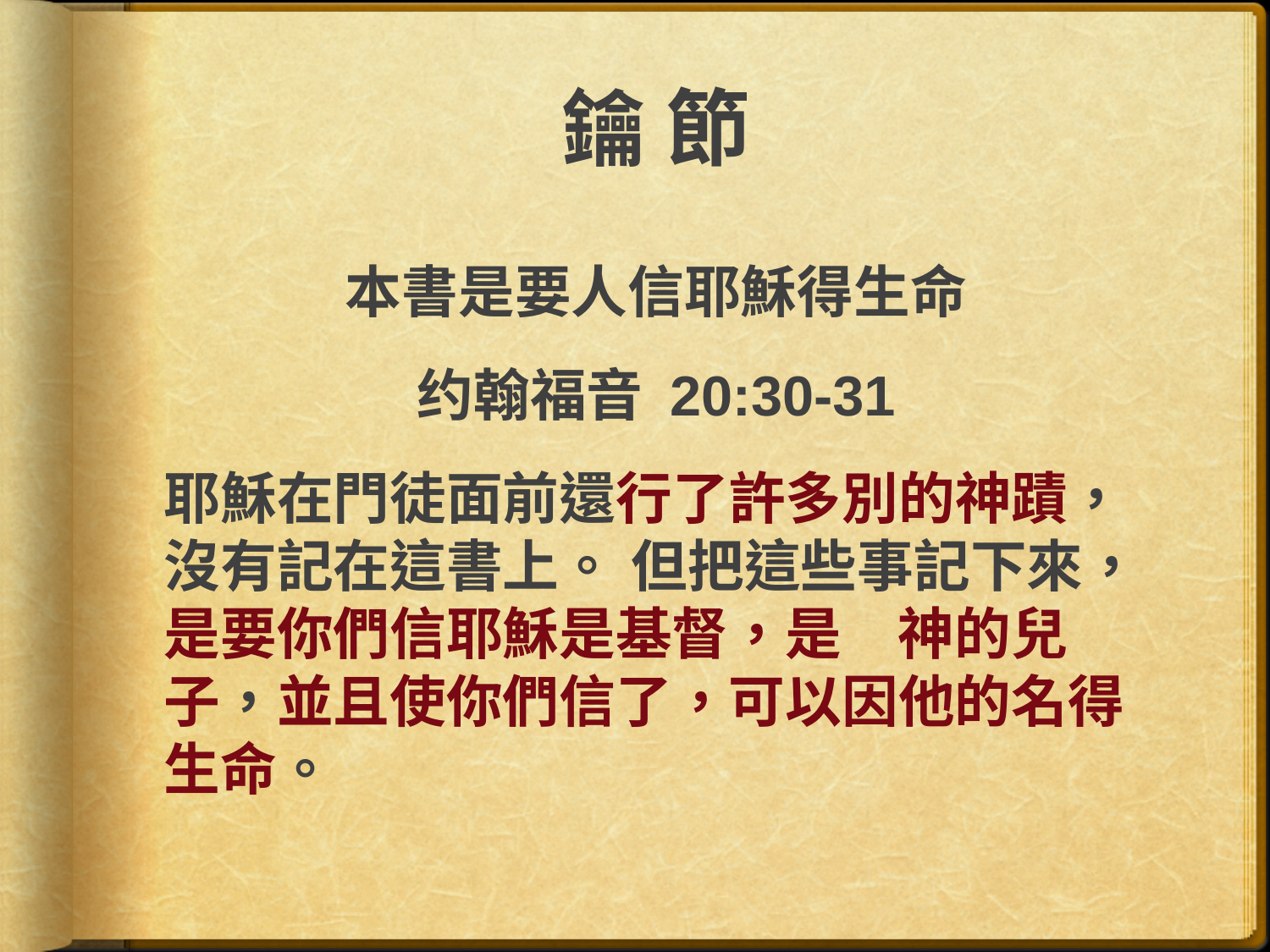

# 鑰 節
本書是要人信耶穌得生命
约翰福音 20:30-31
耶穌在門徒面前還行了許多別的神蹟，沒有記在這書上。 但把這些事記下來，是要你們信耶穌是基督，是　神的兒子，並且使你們信了，可以因他的名得生命。